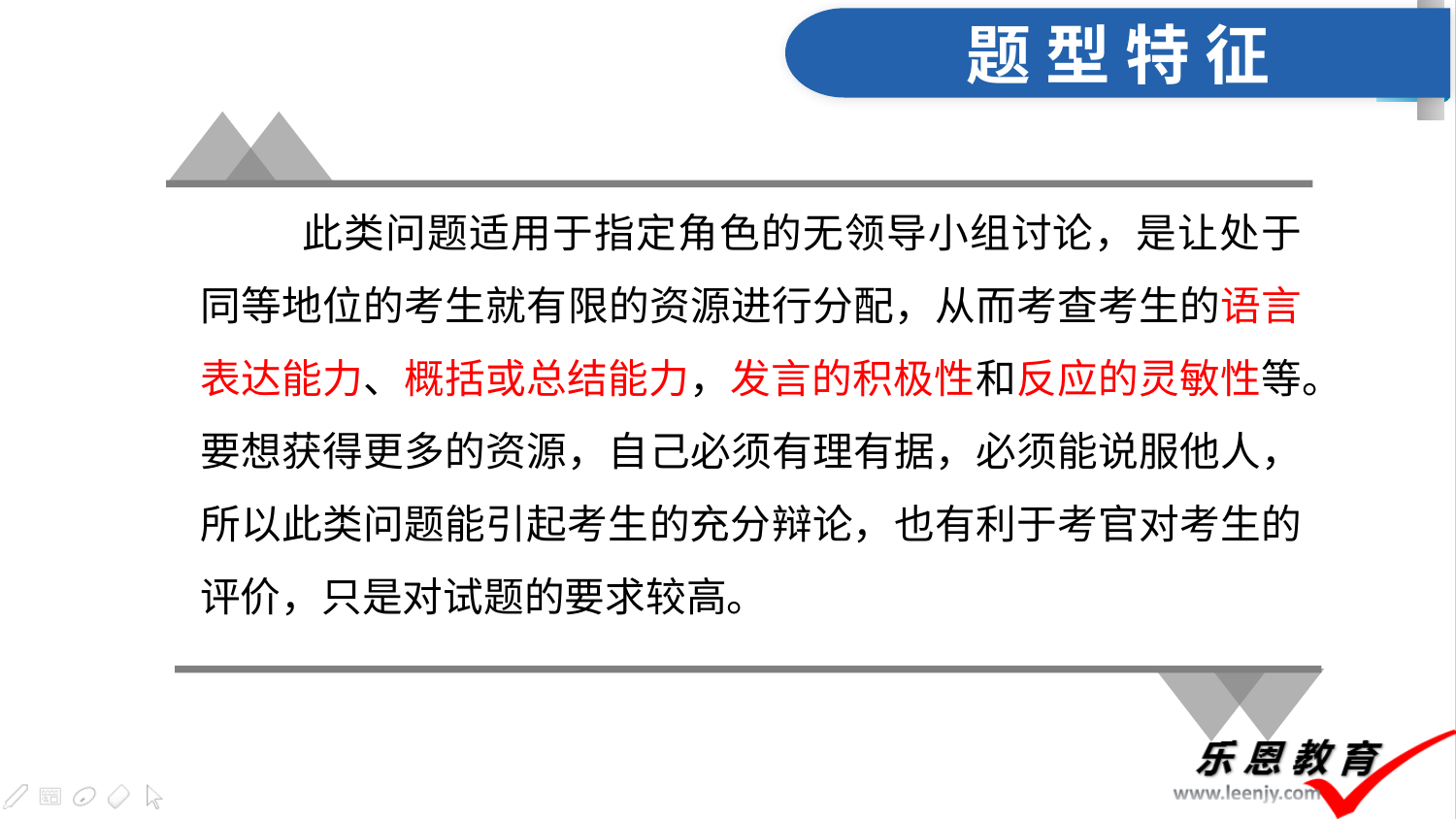

题 型 特 征

         此类问题适用于指定角色的无领导小组讨论，是让处于同等地位的考生就有限的资源进行分配，从而考查考生的语言表达能力、概括或总结能力，发言的积极性和反应的灵敏性等。要想获得更多的资源，自己必须有理有据，必须能说服他人，所以此类问题能引起考生的充分辩论，也有利于考官对考生的评价，只是对试题的要求较高。